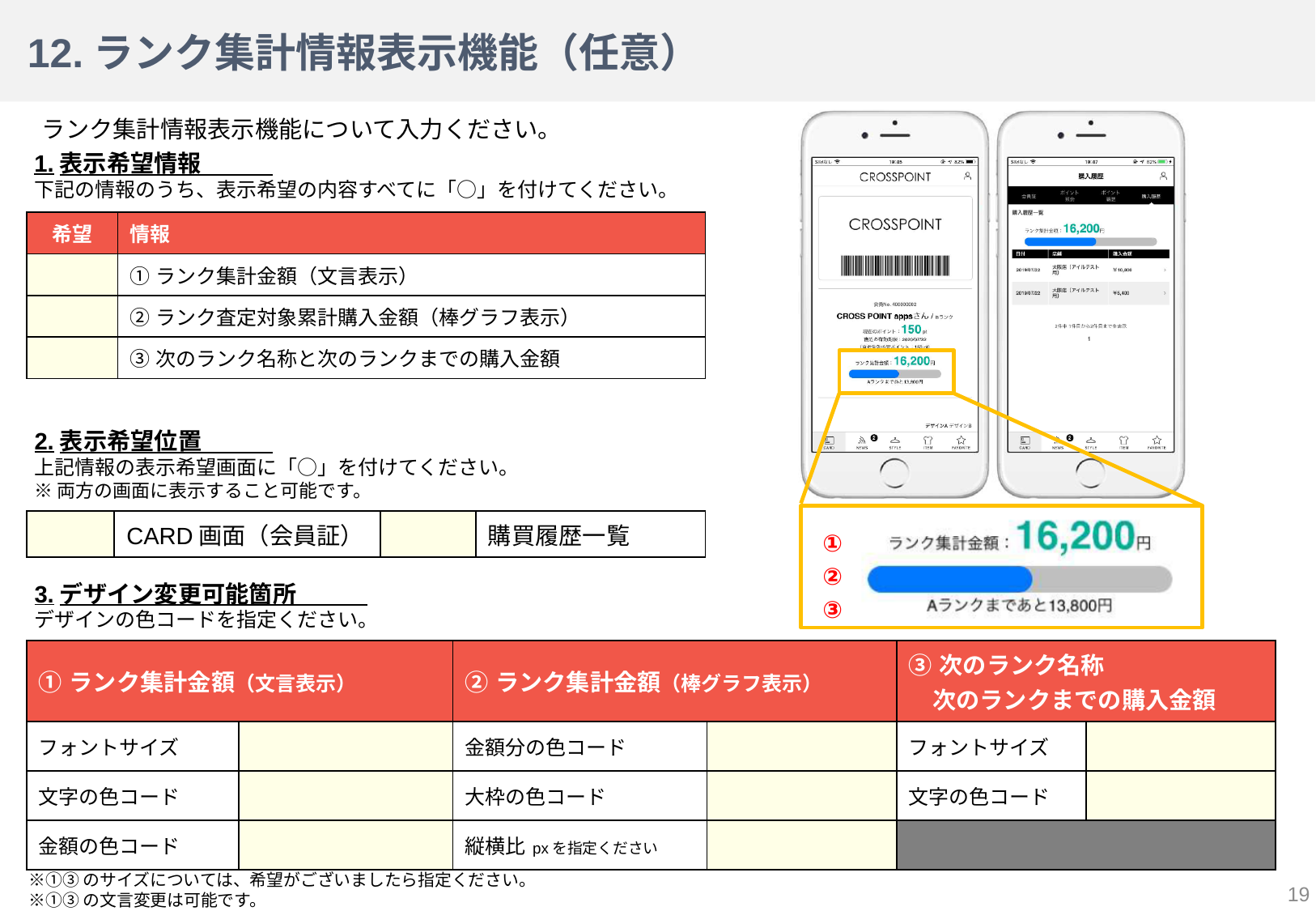

# 12.ランク集計情報表示機能（任意）
| 希望 | 情報 |
| --- | --- |
|  | ①ランク集計金額（文言表示） |
|  | ②ランク査定対象累計購入金額（棒グラフ表示） |
|  | ③次のランク名称と次のランクまでの購入金額 |
|  | CARD画面（会員証） |  | 購買履歴一覧 |
| --- | --- | --- | --- |
| ①ランク集計金額（文言表示） |  | ②ランク集計金額（棒グラフ表示） |  | ③次のランク名称 　次のランクまでの購入金額 |  |
| --- | --- | --- | --- | --- | --- |
| フォントサイズ |  | 金額分の色コード |  | フォントサイズ |  |
| 文字の色コード |  | 大枠の色コード |  | 文字の色コード |  |
| 金額の色コード |  | 縦横比 pxを指定ください |  |  |  |
19